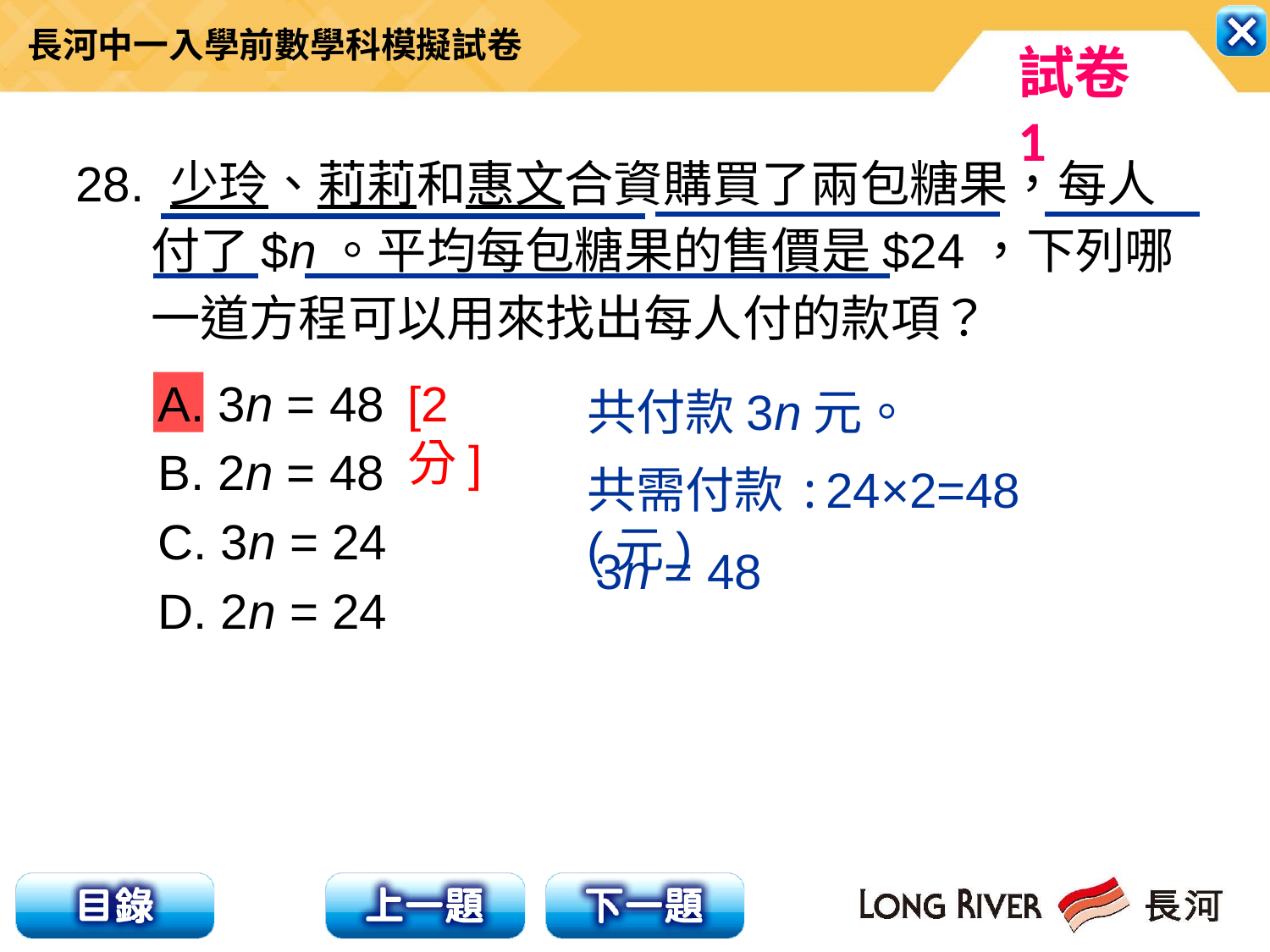

28. 少玲、莉莉和惠文合資購買了兩包糖果，每人付了$n。平均每包糖果的售價是$24，下列哪一道方程可以用來找出每人付的款項？
A. 3n = 48
B. 2n = 48
C. 3n = 24
D. 2n = 24
[2分]

共付款3n元。
共需付款:24×2=48(元)
3n = 48